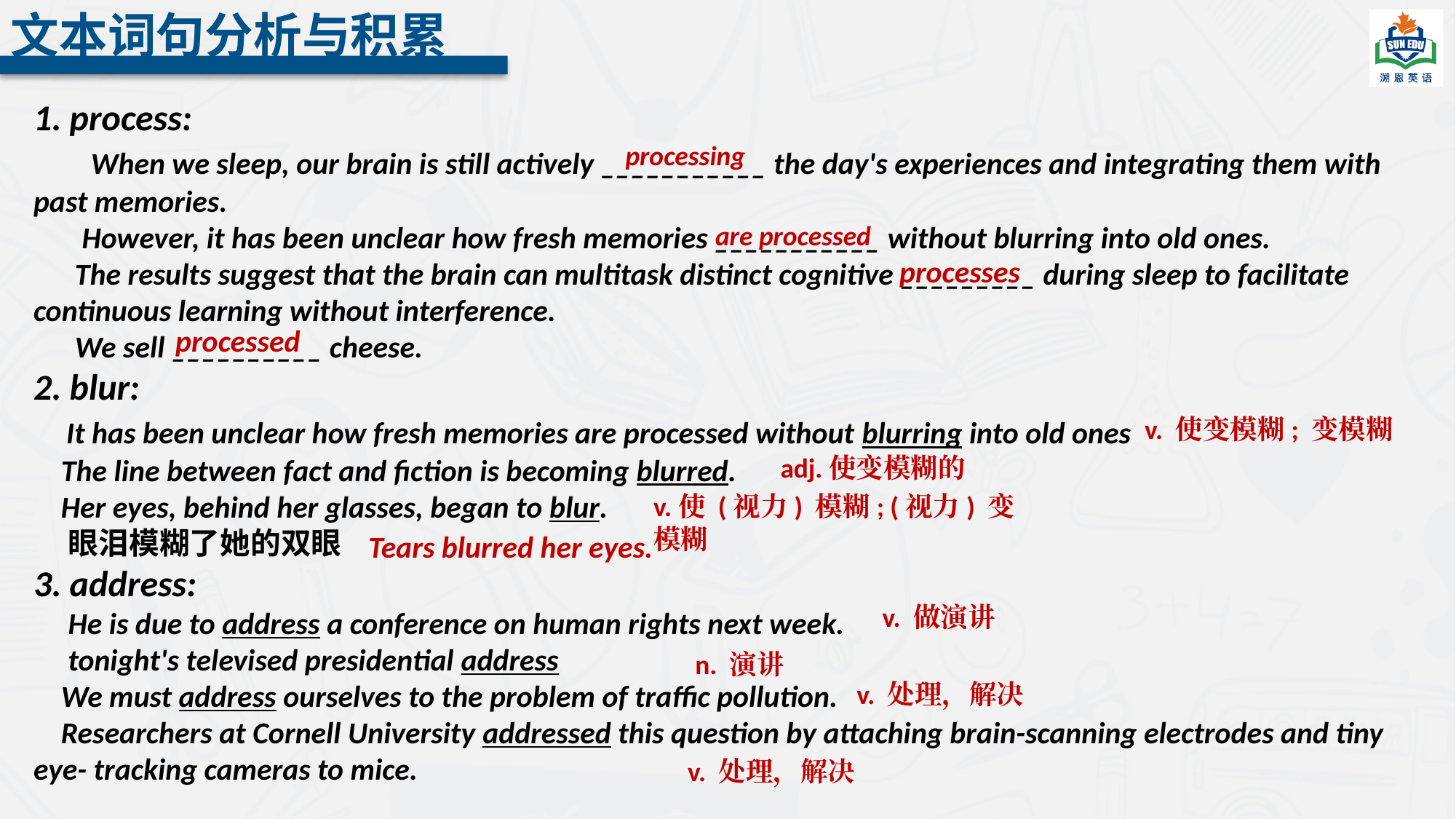

文本词句分析与积累

1. process:
       When we sleep, our brain is still actively ___________ the day's experiences and integrating them with past memories.
       However, it has been unclear how fresh memories ___________ without blurring into old ones.
      The results suggest that the brain can multitask distinct cognitive _________ during sleep to facilitate continuous learning without interference.
      We sell __________ cheese.
2. blur:
    It has been unclear how fresh memories are processed without blurring into old ones
    The line between fact and fiction is becoming blurred.
    Her eyes, behind her glasses, began to blur.
    眼泪模糊了她的双眼
3. address:
     He is due to address a conference on human rights next week.
     tonight's televised presidential address
    We must address ourselves to the problem of traffic pollution.
    Researchers at Cornell University addressed this question by attaching brain-scanning electrodes and tiny eye- tracking cameras to mice.
processing
are processed
processes
processed
v. 使变模糊; 变模糊
adj.使变模糊的
v.使 (视力) 模糊; (视力) 变模糊
Tears blurred her eyes.
v. 做演讲
n. 演讲
v. 处理，解决
v. 处理，解决